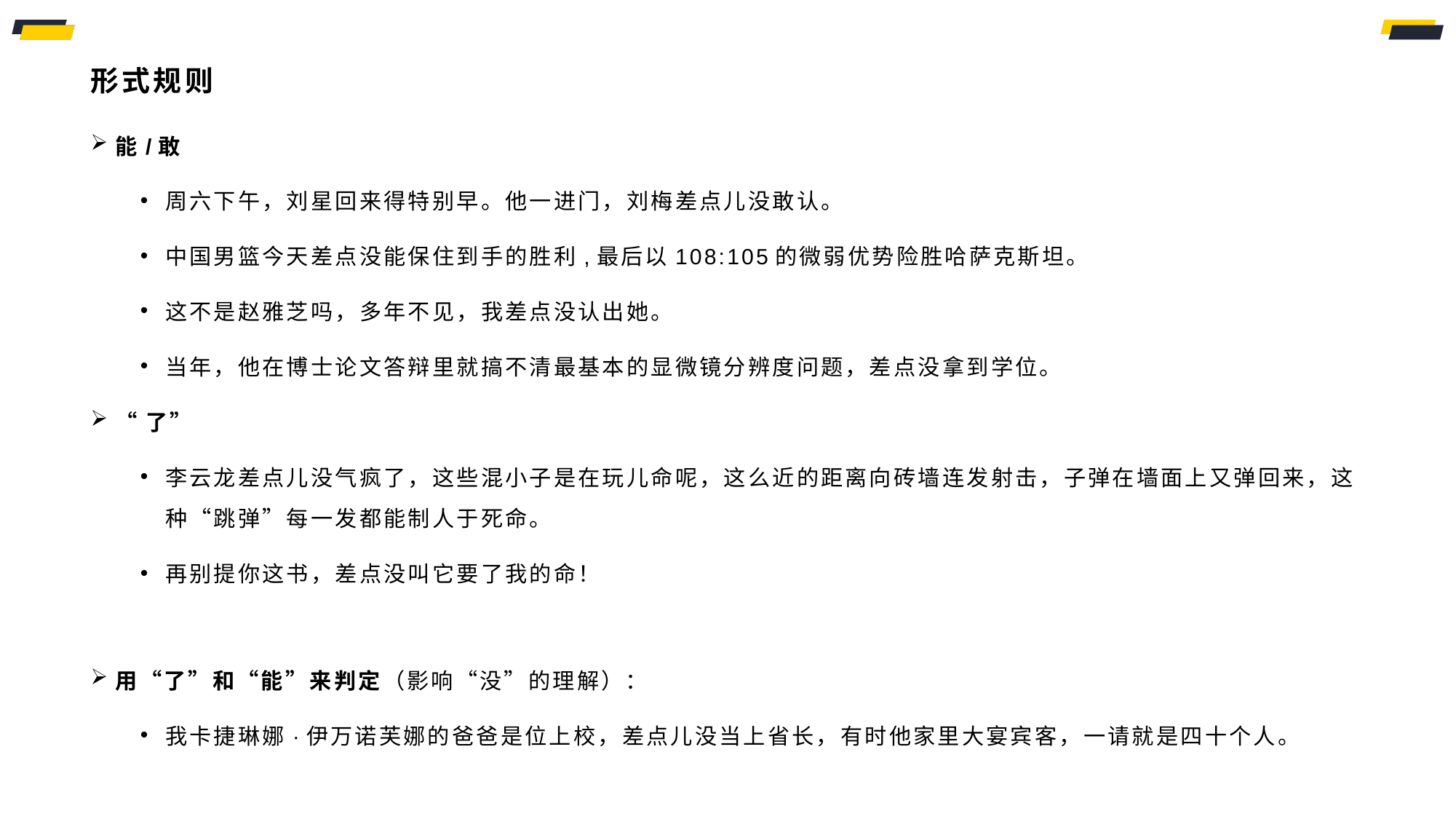

# 形式规则
能/敢
周六下午，刘星回来得特别早。他一进门，刘梅差点儿没敢认。
中国男篮今天差点没能保住到手的胜利,最后以108:105的微弱优势险胜哈萨克斯坦。
这不是赵雅芝吗，多年不见，我差点没认出她。
当年，他在博士论文答辩里就搞不清最基本的显微镜分辨度问题，差点没拿到学位。
“了”
李云龙差点儿没气疯了，这些混小子是在玩儿命呢，这么近的距离向砖墙连发射击，子弹在墙面上又弹回来，这种“跳弹”每一发都能制人于死命。
再别提你这书，差点没叫它要了我的命！

用“了”和“能”来判定（影响“没”的理解）：
我卡捷琳娜·伊万诺芙娜的爸爸是位上校，差点儿没当上省长，有时他家里大宴宾客，一请就是四十个人。